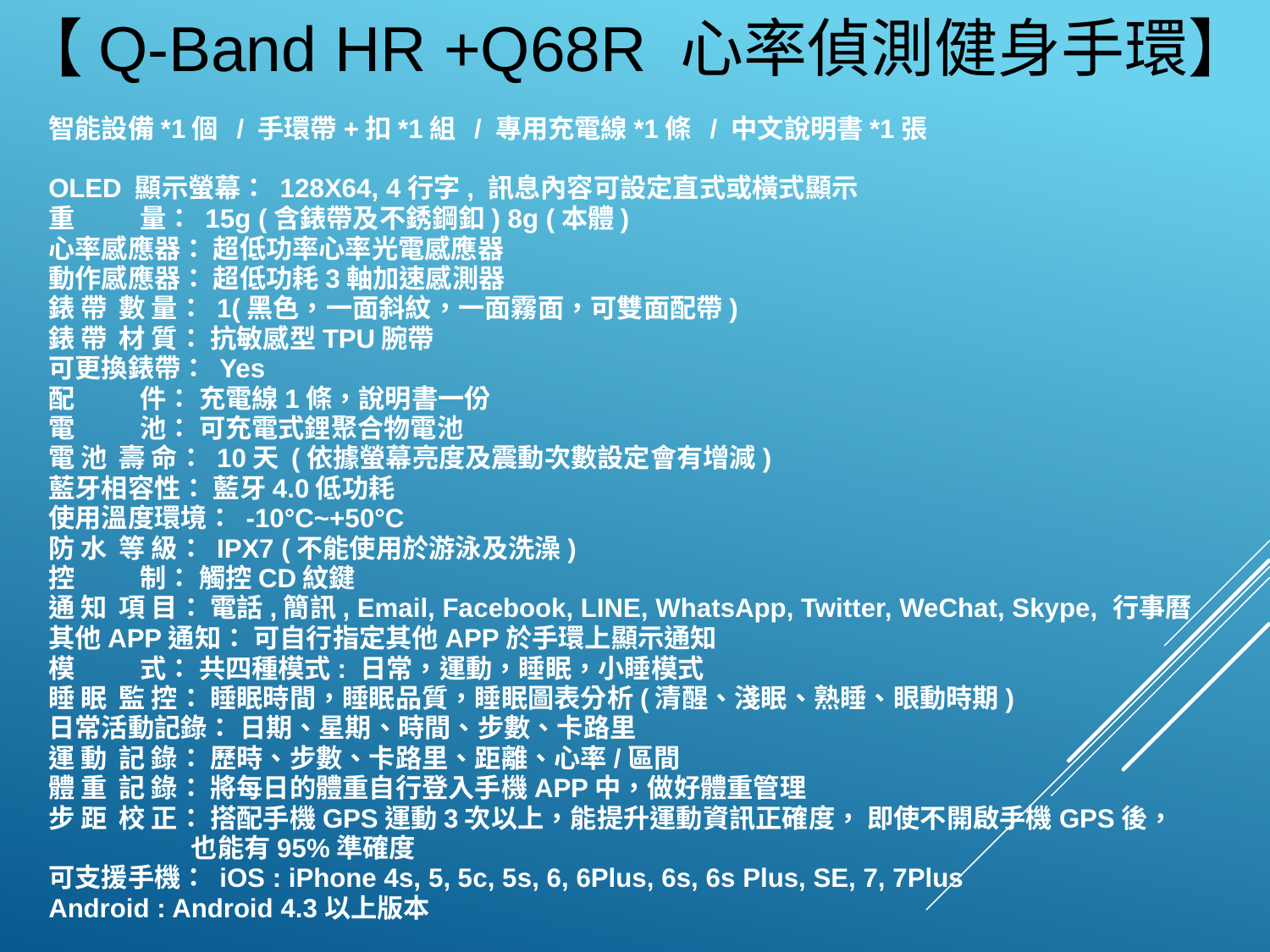

【Q-Band HR +Q68R 心率偵測健身手環】
智能設備*1個  / 手環帶+扣*1組  / 專用充電線*1條  / 中文說明書*1張
OLED 顯示螢幕： 128X64, 4行字, 訊息內容可設定直式或橫式顯示 
重           量： 15g (含錶帶及不銹鋼釦) 8g (本體) 
心率感應器： 超低功率心率光電感應器 
動作感應器： 超低功耗3軸加速感測器 
錶 帶  數 量： 1(黑色，一面斜紋，一面霧面，可雙面配帶) 
錶 帶  材 質： 抗敏感型TPU腕帶 
可更換錶帶： Yes 
配           件： 充電線1條，說明書一份 
電           池： 可充電式鋰聚合物電池 
電 池  壽 命： 10天 (依據螢幕亮度及震動次數設定會有增減) 
藍牙相容性： 藍牙4.0低功耗 
使用溫度環境： -10°C~+50°C 
防 水  等 級： IPX7 (不能使用於游泳及洗澡) 
控           制： 觸控CD紋鍵 
通 知  項 目： 電話,簡訊, Email, Facebook, LINE, WhatsApp, Twitter, WeChat, Skype, 行事曆 
其他APP通知： 可自行指定其他APP於手環上顯示通知 
模           式： 共四種模式: 日常，運動，睡眠，小睡模式 
睡 眠  監 控： 睡眠時間，睡眠品質，睡眠圖表分析(清醒、淺眠、熟睡、眼動時期) 
日常活動記錄： 日期、星期、時間、步數、卡路里 
運 動  記 錄： 歷時、步數、卡路里、距離、心率/區間 
體 重  記 錄： 將每日的體重自行登入手機APP中，做好體重管理 
步 距  校 正： 搭配手機GPS運動3次以上，能提升運動資訊正確度， 即使不開啟手機GPS後，
                       也能有95%準確度 
可支援手機： iOS : iPhone 4s, 5, 5c, 5s, 6, 6Plus, 6s, 6s Plus, SE, 7, 7Plus 
Android : Android 4.3以上版本